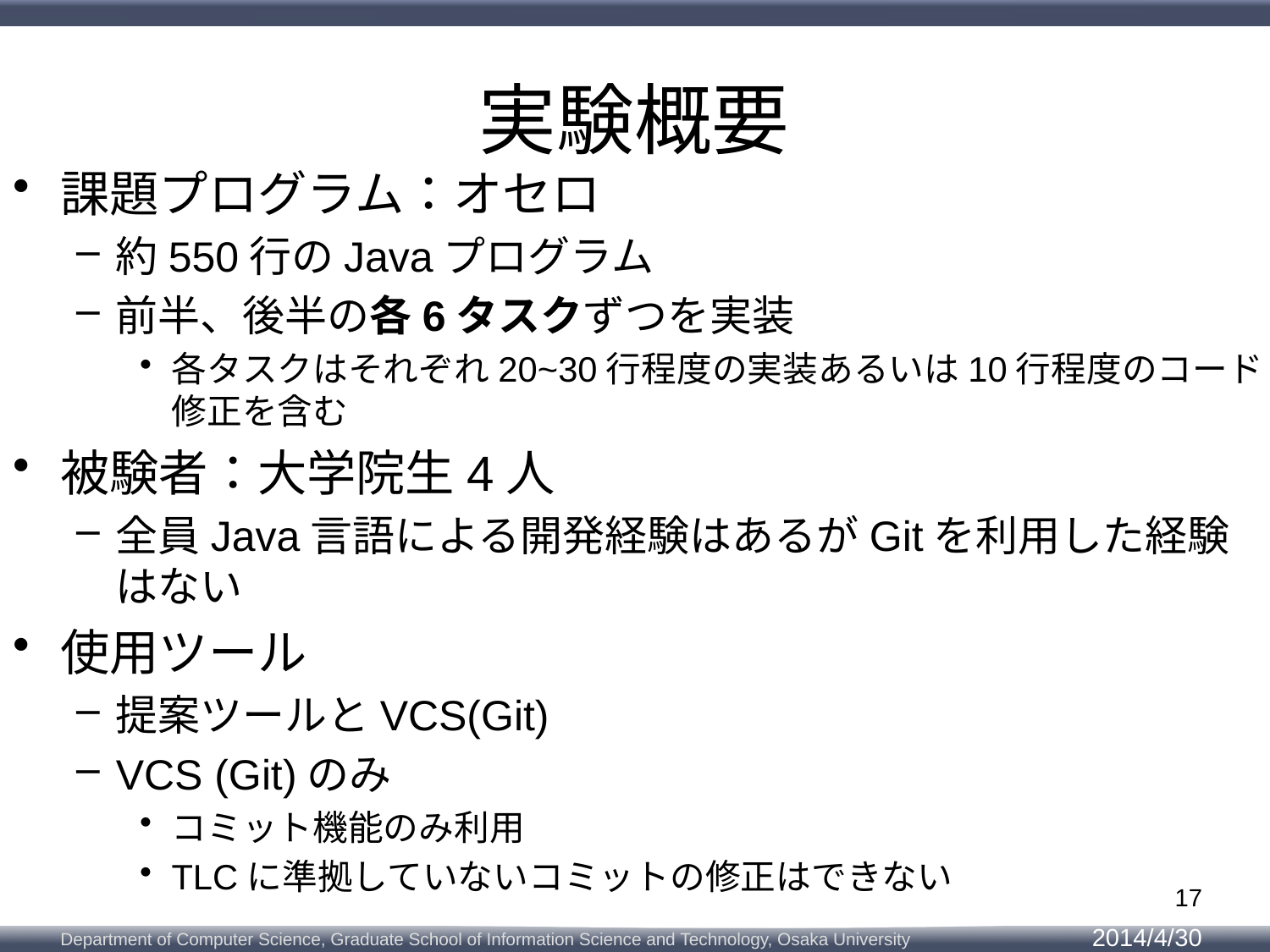

# 実験概要
課題プログラム：オセロ
約550行のJavaプログラム
前半、後半の各6タスクずつを実装
各タスクはそれぞれ20~30行程度の実装あるいは10行程度のコード修正を含む
被験者：大学院生4人
全員Java言語による開発経験はあるがGitを利用した経験はない
使用ツール
提案ツールとVCS(Git)
VCS (Git)のみ
コミット機能のみ利用
TLCに準拠していないコミットの修正はできない

17
2014/4/30